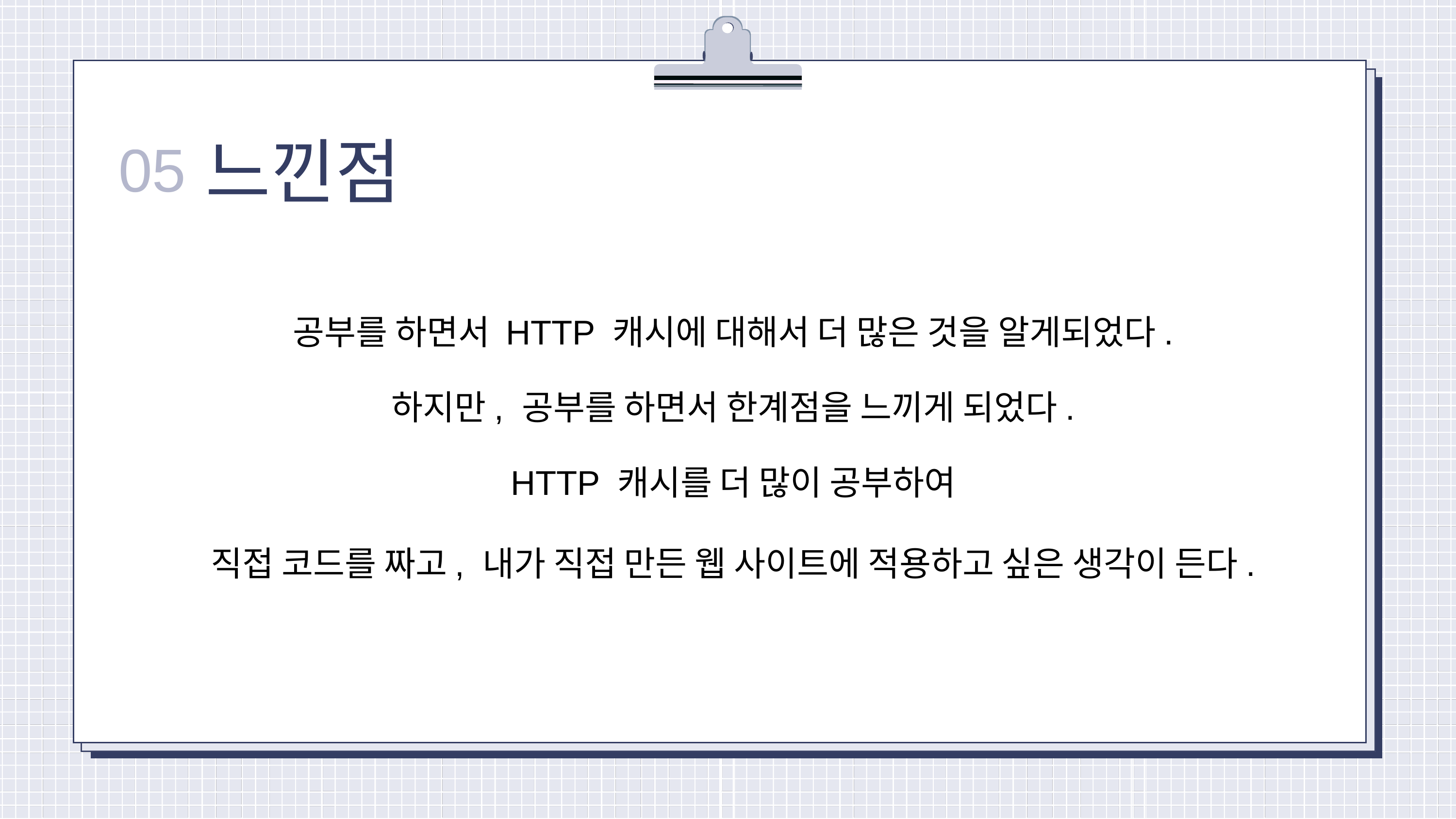

느낀점
05
공부를 하면서 HTTP 캐시에 대해서 더 많은 것을 알게되었다.
하지만, 공부를 하면서 한계점을 느끼게 되었다.
HTTP 캐시를 더 많이 공부하여
직접 코드를 짜고, 내가 직접 만든 웹 사이트에 적용하고 싶은 생각이 든다.